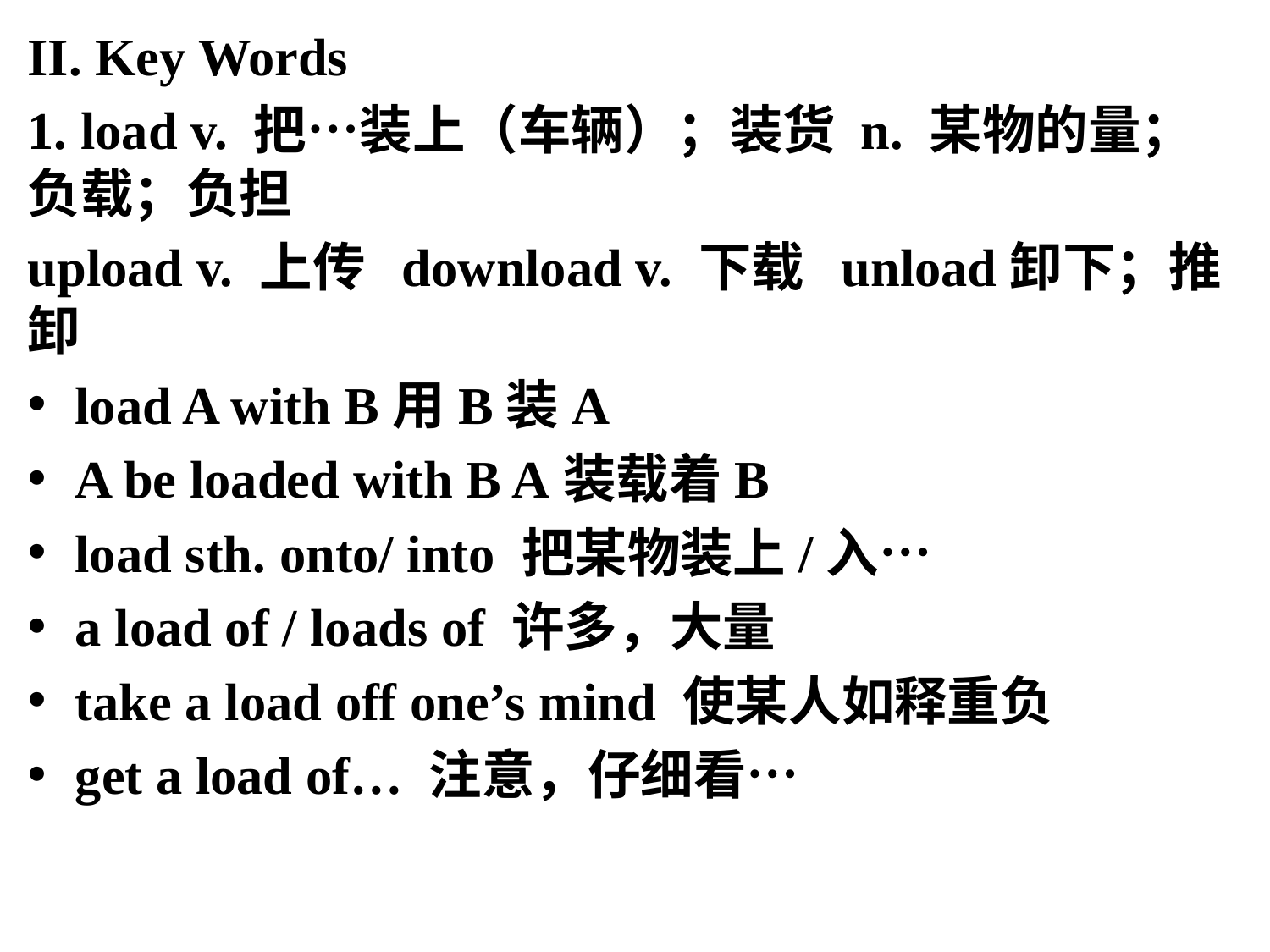

II. Key Words
1. load v. 把…装上（车辆）；装货 n. 某物的量；负载；负担
upload v. 上传  download v. 下载  unload卸下；推卸
load A with B用B装A
A be loaded with B A装载着B
load sth. onto/ into 把某物装上/入…
a load of / loads of 许多，大量
take a load off one’s mind 使某人如释重负
get a load of… 注意，仔细看…